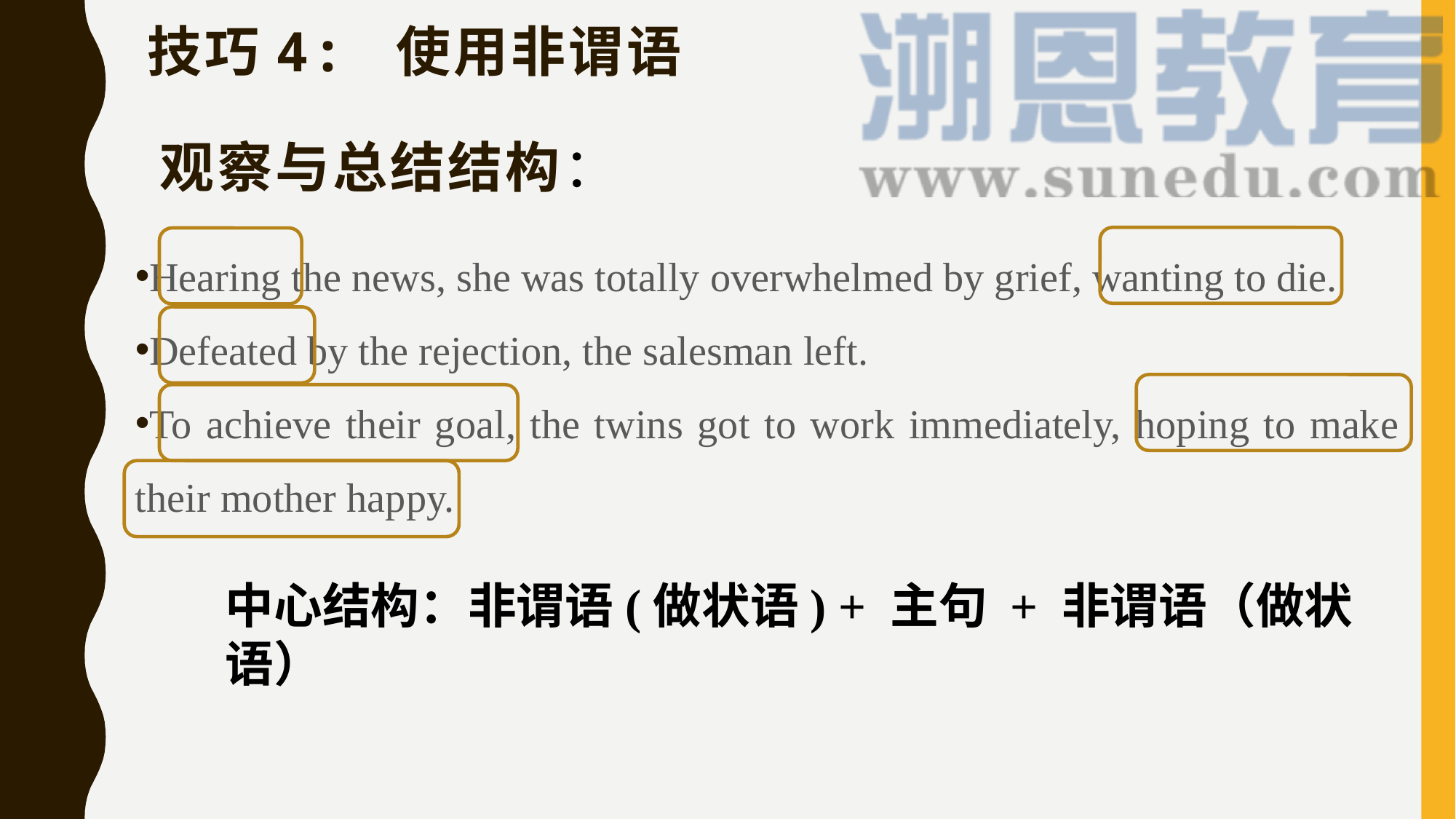

技巧4: 使用非谓语
观察与总结结构：
Hearing the news, she was totally overwhelmed by grief, wanting to die.
Defeated by the rejection, the salesman left.
To achieve their goal, the twins got to work immediately, hoping to make their mother happy.

中心结构：非谓语(做状语) + 主句 + 非谓语（做状语）